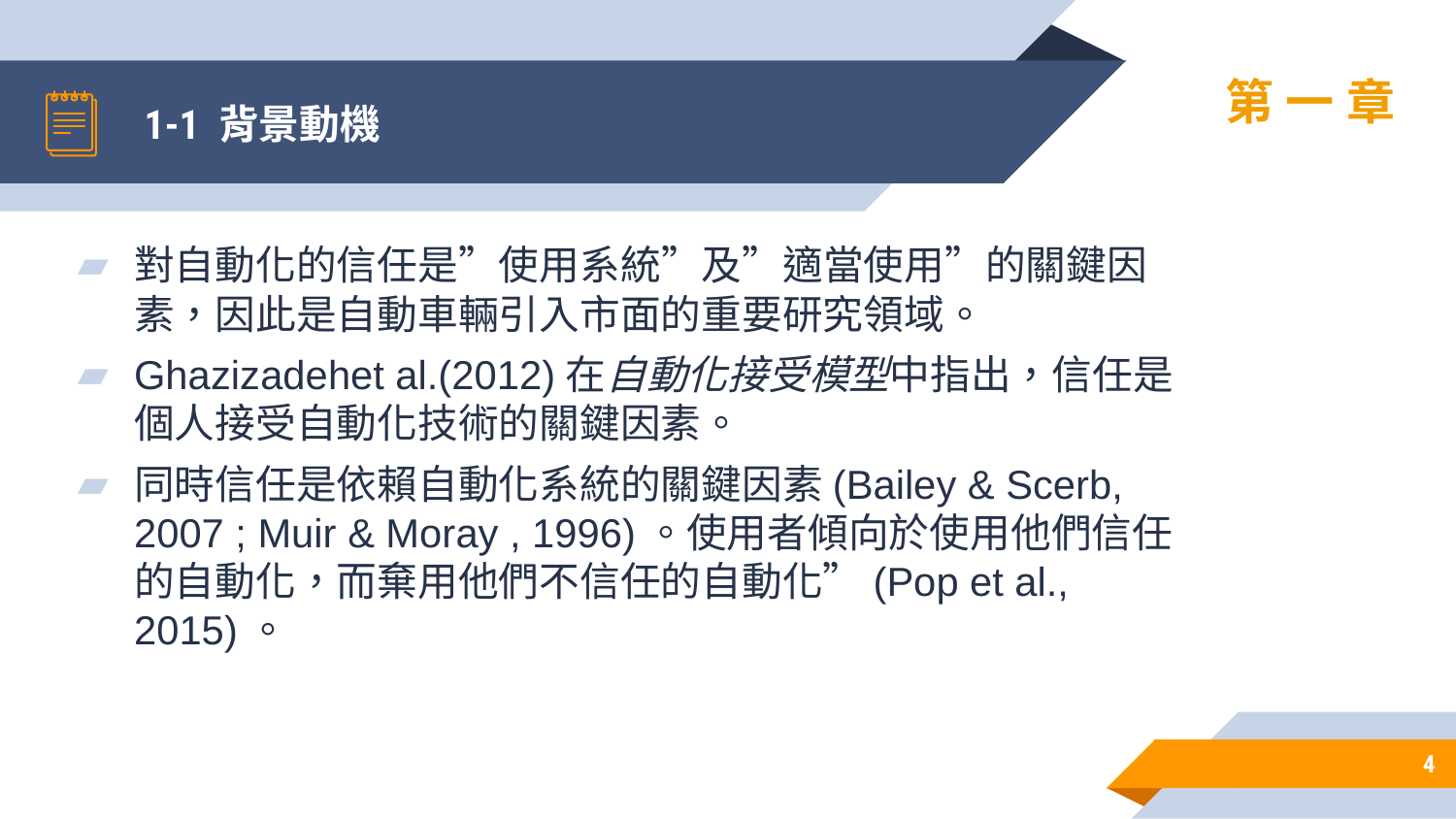

# 1-1 背景動機
第一章

對自動化的信任是”使用系統”及”適當使用”的關鍵因素，因此是自動車輛引入市面的重要研究領域。
Ghazizadehet al.(2012)在自動化接受模型中指出，信任是個人接受自動化技術的關鍵因素。
同時信任是依賴自動化系統的關鍵因素(Bailey & Scerb, 2007 ; Muir & Moray , 1996)。使用者傾向於使用他們信任的自動化，而棄用他們不信任的自動化”(Pop et al., 2015)。

4